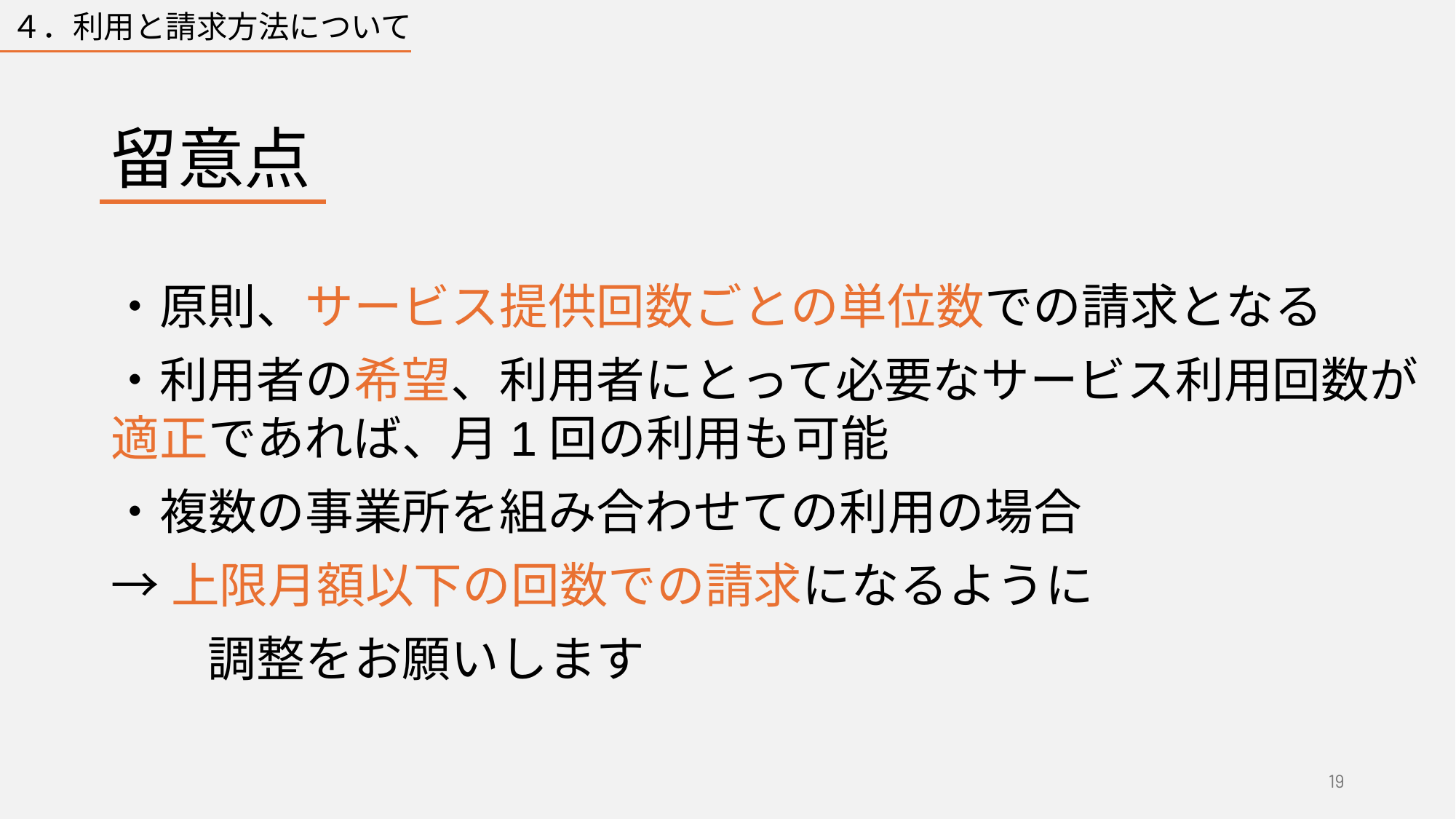

４．利用と請求方法について
# 留意点
・原則、サービス提供回数ごとの単位数での請求となる
・利用者の希望、利用者にとって必要なサービス利用回数が適正であれば、月1回の利用も可能
・複数の事業所を組み合わせての利用の場合
→上限月額以下の回数での請求になるように
　　調整をお願いします
19